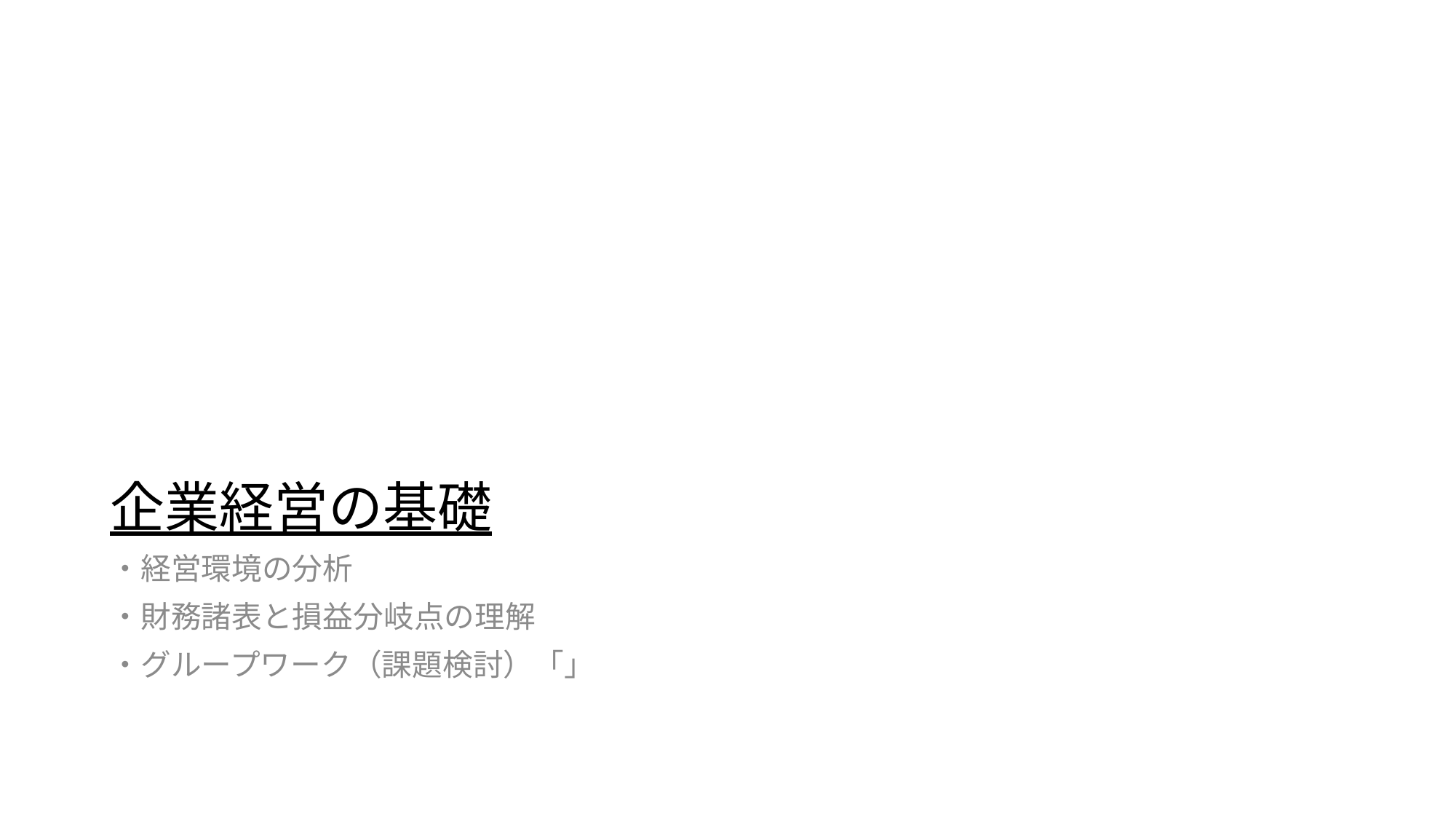

# 企業経営の基礎
・経営環境の分析
・財務諸表と損益分岐点の理解
・グループワーク（課題検討）「」